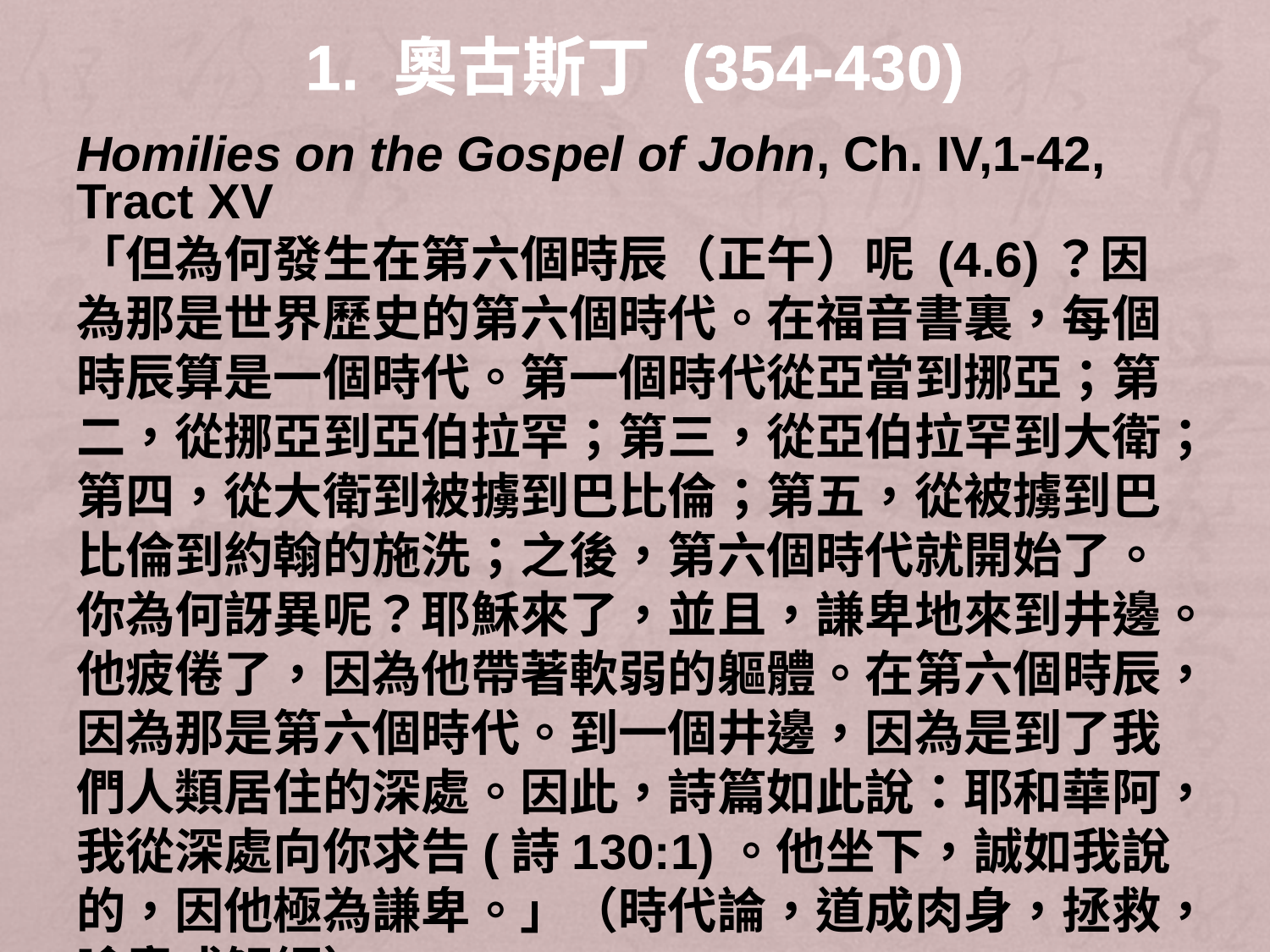

# 1. 奧古斯丁 (354-430)
Homilies on the Gospel of John, Ch. IV,1-42, Tract XV
「但為何發生在第六個時辰（正午）呢 (4.6)？因為那是世界歷史的第六個時代。在福音書裏，每個時辰算是一個時代。第一個時代從亞當到挪亞；第二，從挪亞到亞伯拉罕；第三，從亞伯拉罕到大衛；第四，從大衛到被擄到巴比倫；第五，從被擄到巴比倫到約翰的施洗；之後，第六個時代就開始了。你為何訝異呢？耶穌來了，並且，謙卑地來到井邊。他疲倦了，因為他帶著軟弱的軀體。在第六個時辰，因為那是第六個時代。到一個井邊，因為是到了我們人類居住的深處。因此，詩篇如此說：耶和華阿，我從深處向你求告(詩130:1)。他坐下，誠如我說的，因他極為謙卑。」（時代論，道成肉身，拯救，喻意式解經）